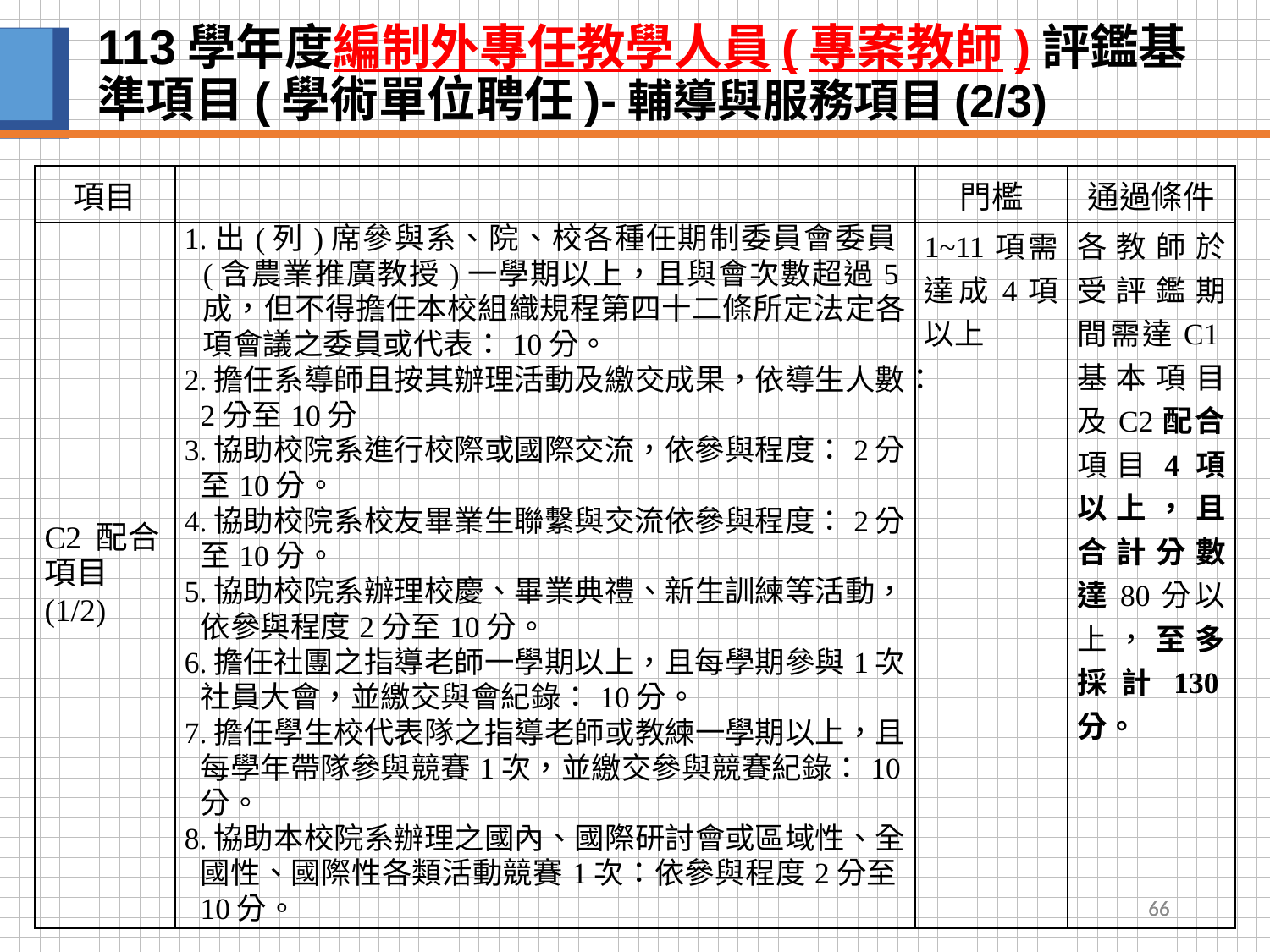

# 113學年度編制外專任教學人員(專案教師)評鑑基準項目(學術單位聘任)-輔導與服務項目(2/3)
| 項目 |  | 門檻 | 通過條件 |
| --- | --- | --- | --- |
| C2 配合項目 (1/2) | 1.出(列)席參與系、院、校各種任期制委員會委員(含農業推廣教授)一學期以上，且與會次數超過5成，但不得擔任本校組織規程第四十二條所定法定各項會議之委員或代表：10分。 2.擔任系導師且按其辦理活動及繳交成果，依導生人數：2分至10分 3.協助校院系進行校際或國際交流，依參與程度：2分至10分。 4.協助校院系校友畢業生聯繫與交流依參與程度：2分至10分。 5.協助校院系辦理校慶、畢業典禮、新生訓練等活動，依參與程度2分至10分。 6.擔任社團之指導老師一學期以上，且每學期參與1次社員大會，並繳交與會紀錄：10分。 7.擔任學生校代表隊之指導老師或教練一學期以上，且每學年帶隊參與競賽1次，並繳交參與競賽紀錄：10分。 8.協助本校院系辦理之國內、國際研討會或區域性、全國性、國際性各類活動競賽1次：依參與程度2分至10分。 | 1~11項需達成4項以上 | 各教師於受評鑑期間需達C1基本項目及C2配合項目4項以上，且合計分數達80分以上，至多採計130分。 |
66